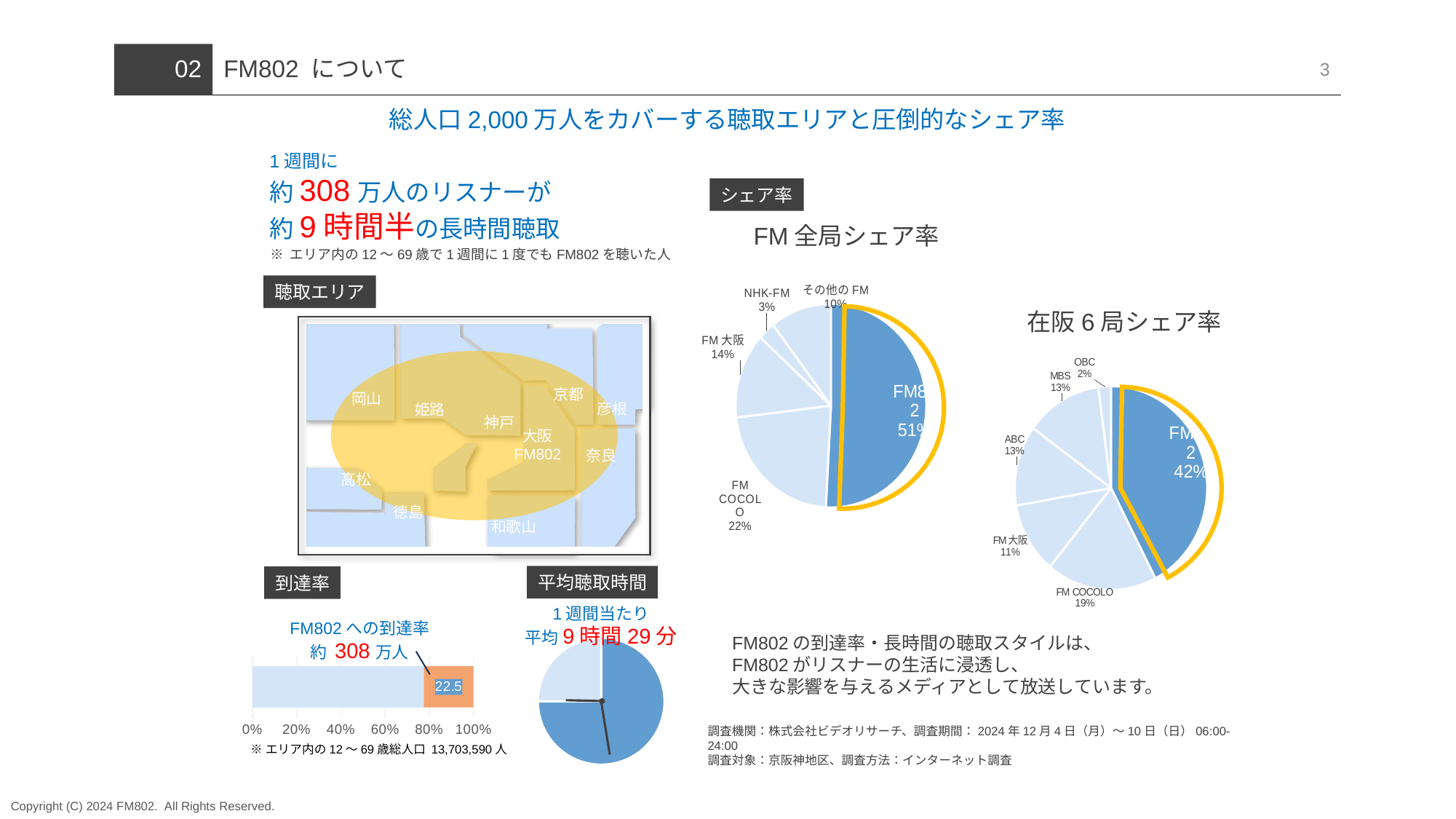

3
# 02
FM802 について
総人口2,000万人をカバーする聴取エリアと圧倒的なシェア率
1週間に
約308万人のリスナーが
約9時間半の長時間聴取
シェア率
FM全局シェア率

### Chart

| Category | シェア率 |
|---|---|
| FM802 | 50.9 |
| FM COCOLO | 22.3 |
| FM大阪 | 13.6 |
| NHK-FM | 2.9 |
| その他のFM | 10.4 |
※ エリア内の12～69歳で1週間に1度でもFM802を聴いた人
聴取エリア
在阪6局シェア率

### Chart

| Category | シェア率 |
|---|---|
| FM802 | 42.4 |
| FM COCOLO | 18.6 |
| FM大阪 | 11.3 |
| ABC | 12.8 |
| MBS | 12.9 |
| OBC | 2.1 |

京都
岡山

彦根
姫路
神戸
大阪
FM802

奈良

高松

徳島
和歌山

平均聴取時間
到達率
1週間当たり
平均9時間29分
FM802への到達率
約 308万人
FM802の到達率・長時間の聴取スタイルは、
FM802がリスナーの生活に浸透し、
大きな影響を与えるメディアとして放送しています。

### Chart

| Category | 売上高 |
|---|---|
| 第 1 四半期 | 7.5 |
| 第 2 四半期 | 2.5 |

### Chart

| Category | 系列 1 | 系列 2 |
|---|---|---|
| カテゴリ 1 | 77.5 | 22.5 |
調査機関：株式会社ビデオリサーチ、調査期間：2024年12月4日（月）～10日（日）06:00-24:00
調査対象：京阪神地区、調査方法：インターネット調査
※エリア内の12～69歳総人口 13,703,590人